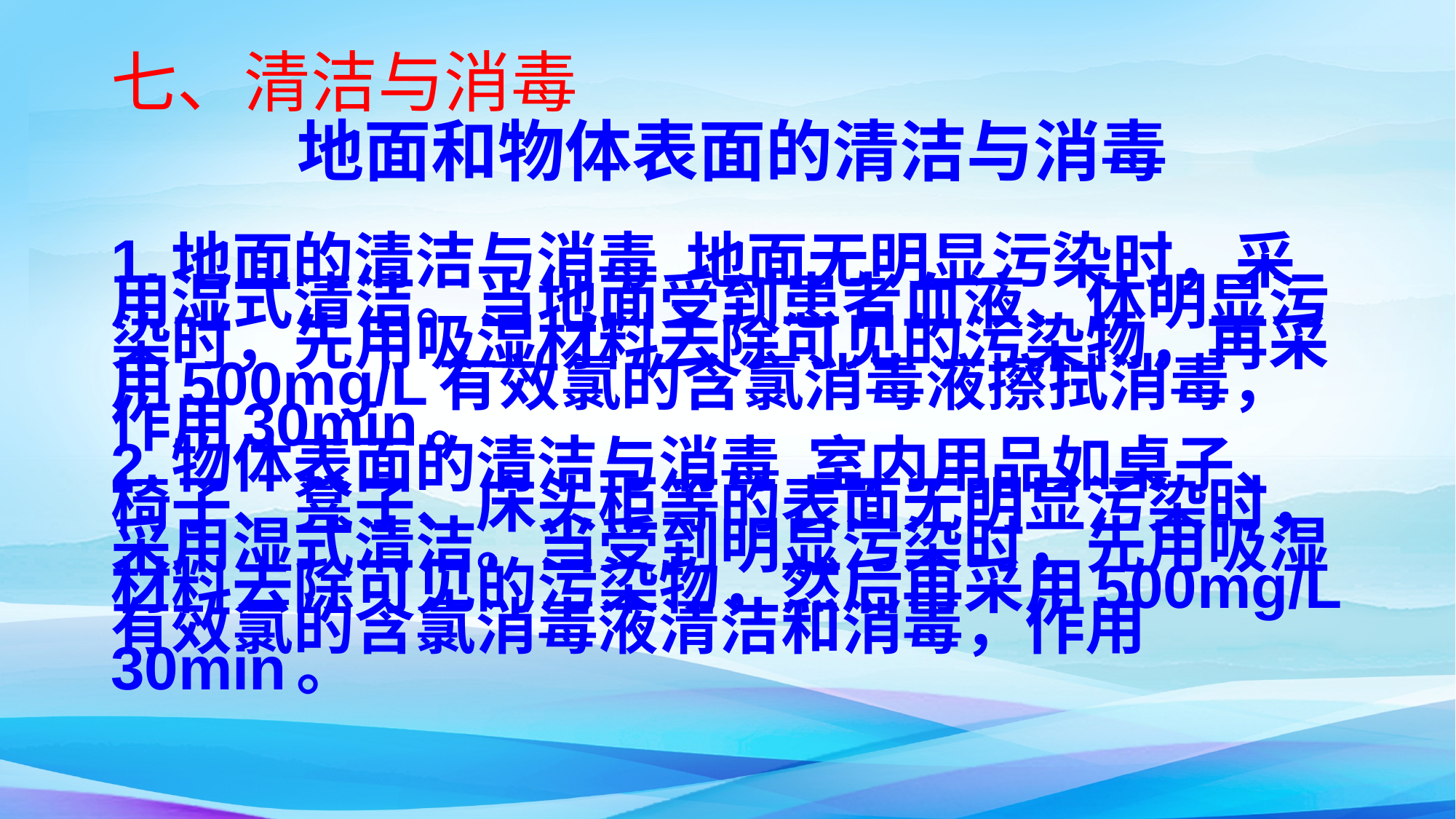

# 七、清洁与消毒
          地面和物体表面的清洁与消毒

1.地面的清洁与消毒  地面无明显污染时，采用湿式清洁。当地面受到患者血液、体明显污染时，先用吸湿材料去除可见的污染物，再采用500mg/L有效氯的含氯消毒液擦拭消毒，作用30min。
2.物体表面的清洁与消毒  室内用品如桌子、椅子、凳子、床头柜等的表面无明显污染时，采用湿式清洁。当受到明显污染时，先用吸湿材料去除可见的污染物，然后再采用500mg/L有效氯的含氯消毒液清洁和消毒，作用30min。